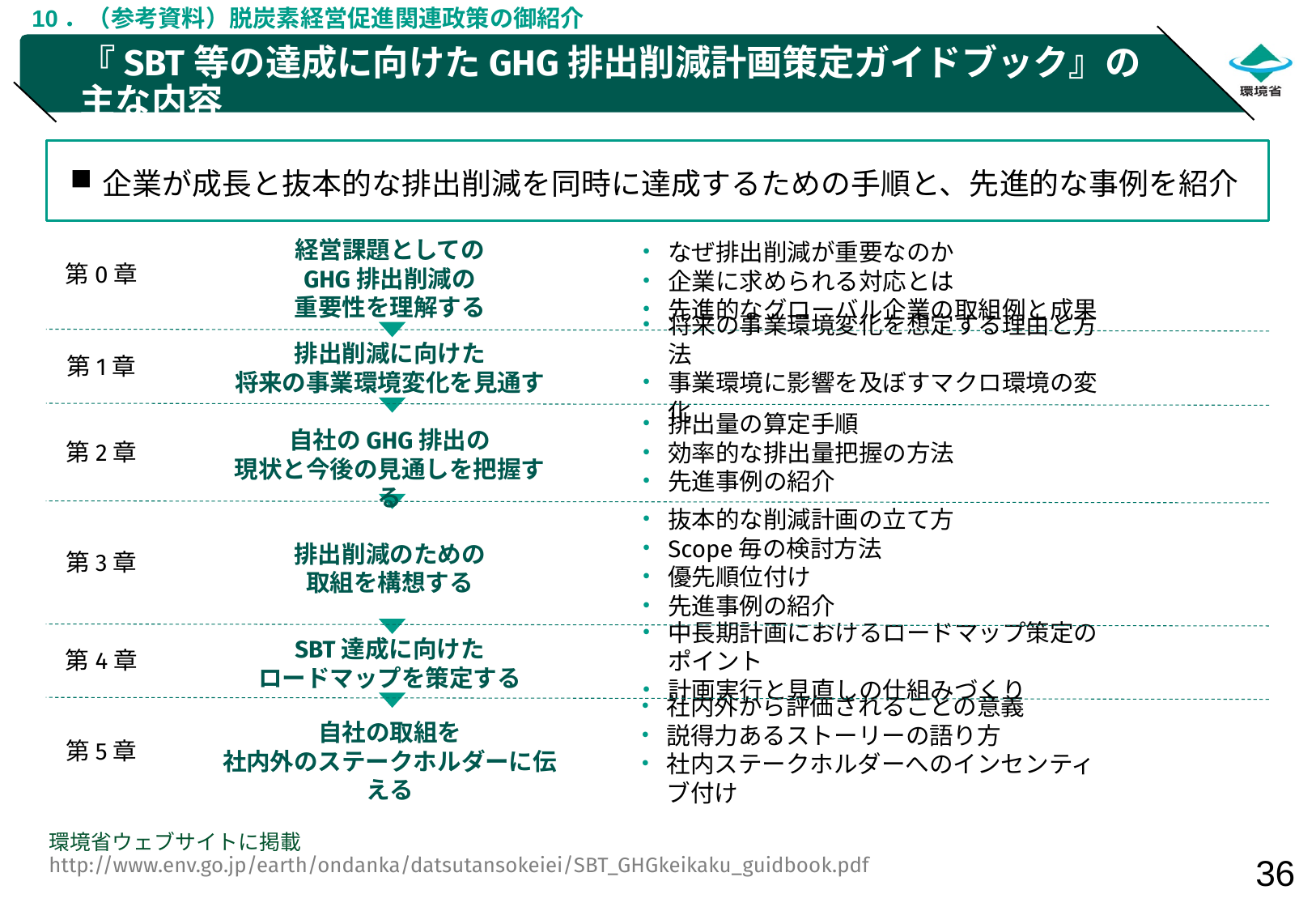

10．（参考資料）脱炭素経営促進関連政策の御紹介
# 『SBT等の達成に向けたGHG排出削減計画策定ガイドブック』の主な内容
企業が成長と抜本的な排出削減を同時に達成するための手順と、先進的な事例を紹介
経営課題としての
GHG排出削減の
重要性を理解する
なぜ排出削減が重要なのか
企業に求められる対応とは
先進的なグローバル企業の取組例と成果
第0章

排出削減に向けた
将来の事業環境変化を見通す
将来の事業環境変化を想定する理由と方法
事業環境に影響を及ぼすマクロ環境の変化
第1章

自社のGHG排出の
現状と今後の見通しを把握する
排出量の算定手順
効率的な排出量把握の方法
先進事例の紹介
第2章

抜本的な削減計画の立て方
Scope毎の検討方法
優先順位付け
先進事例の紹介
排出削減のための
取組を構想する
第3章

中長期計画におけるロードマップ策定のポイント
計画実行と見直しの仕組みづくり
SBT達成に向けた
ロードマップを策定する
第4章

社内外から評価されることの意義
説得力あるストーリーの語り方
社内ステークホルダーへのインセンティブ付け
自社の取組を
社内外のステークホルダーに伝える
第5章
環境省ウェブサイトに掲載　http://www.env.go.jp/earth/ondanka/datsutansokeiei/SBT_GHGkeikaku_guidbook.pdf